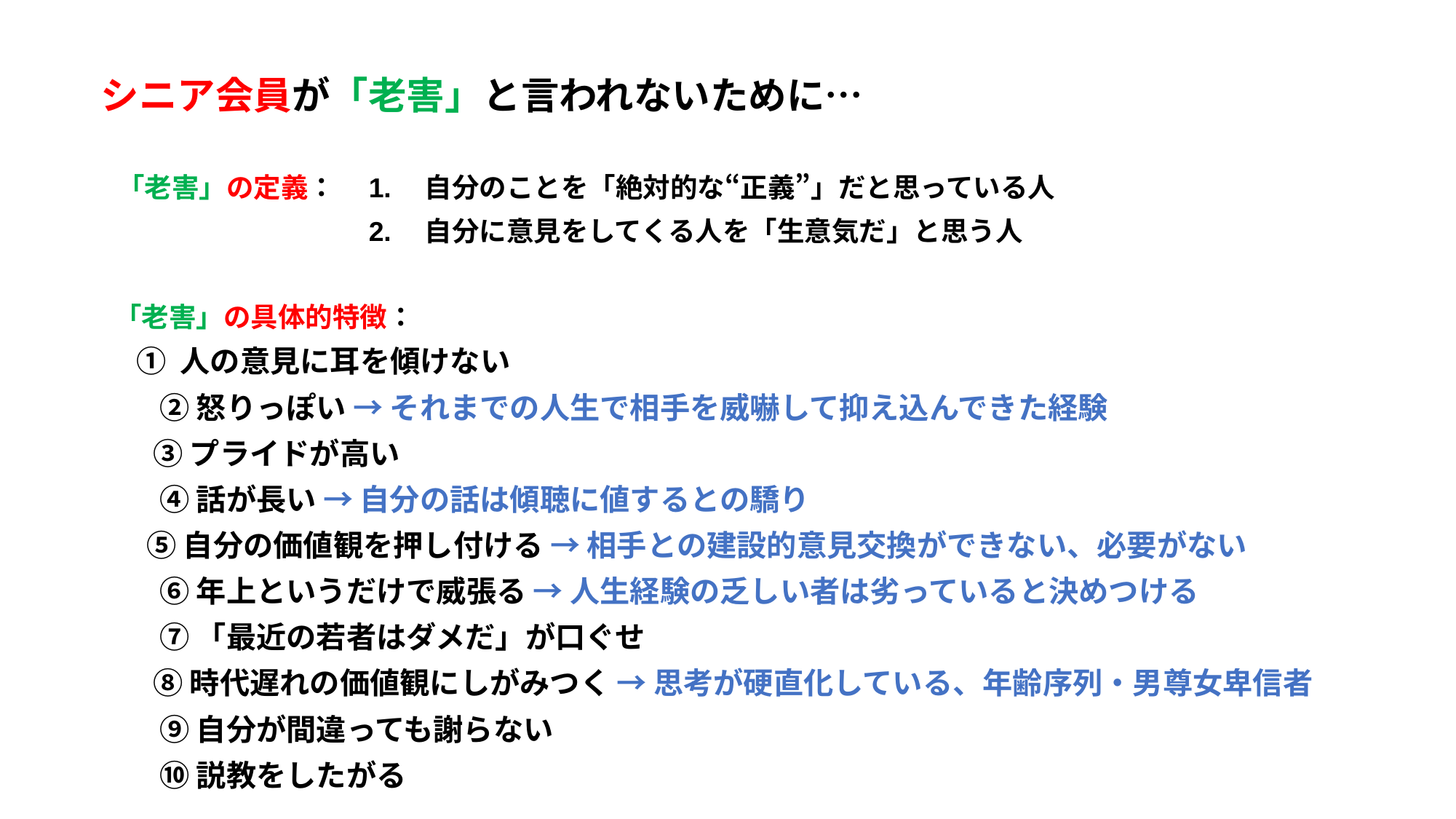

シニア会員が「老害」と言われないために…

　　「老害」の定義：　1.　自分のことを「絶対的な“正義”」だと思っている人
　　　　　　　　　　　2.　自分に意見をしてくる人を「生意気だ」と思う人

  　 「老害」の具体的特徴：
           ① 人の意見に耳を傾けない
　　　 ② 怒りっぽい → それまでの人生で相手を威嚇して抑え込んできた経験
        　③ プライドが高い
　　　 ④ 話が長い → 自分の話は傾聴に値するとの驕り
　        ⑤ 自分の価値観を押し付ける → 相手との建設的意見交換ができない、必要がない
　　 　⑥ 年上というだけで威張る → 人生経験の乏しい者は劣っていると決めつける
　　　 ⑦ 「最近の若者はダメだ」が口ぐせ
        　⑧ 時代遅れの価値観にしがみつく → 思考が硬直化している、年齢序列・男尊女卑信者
　　 　⑨ 自分が間違っても謝らない
　　 　⑩ 説教をしたがる